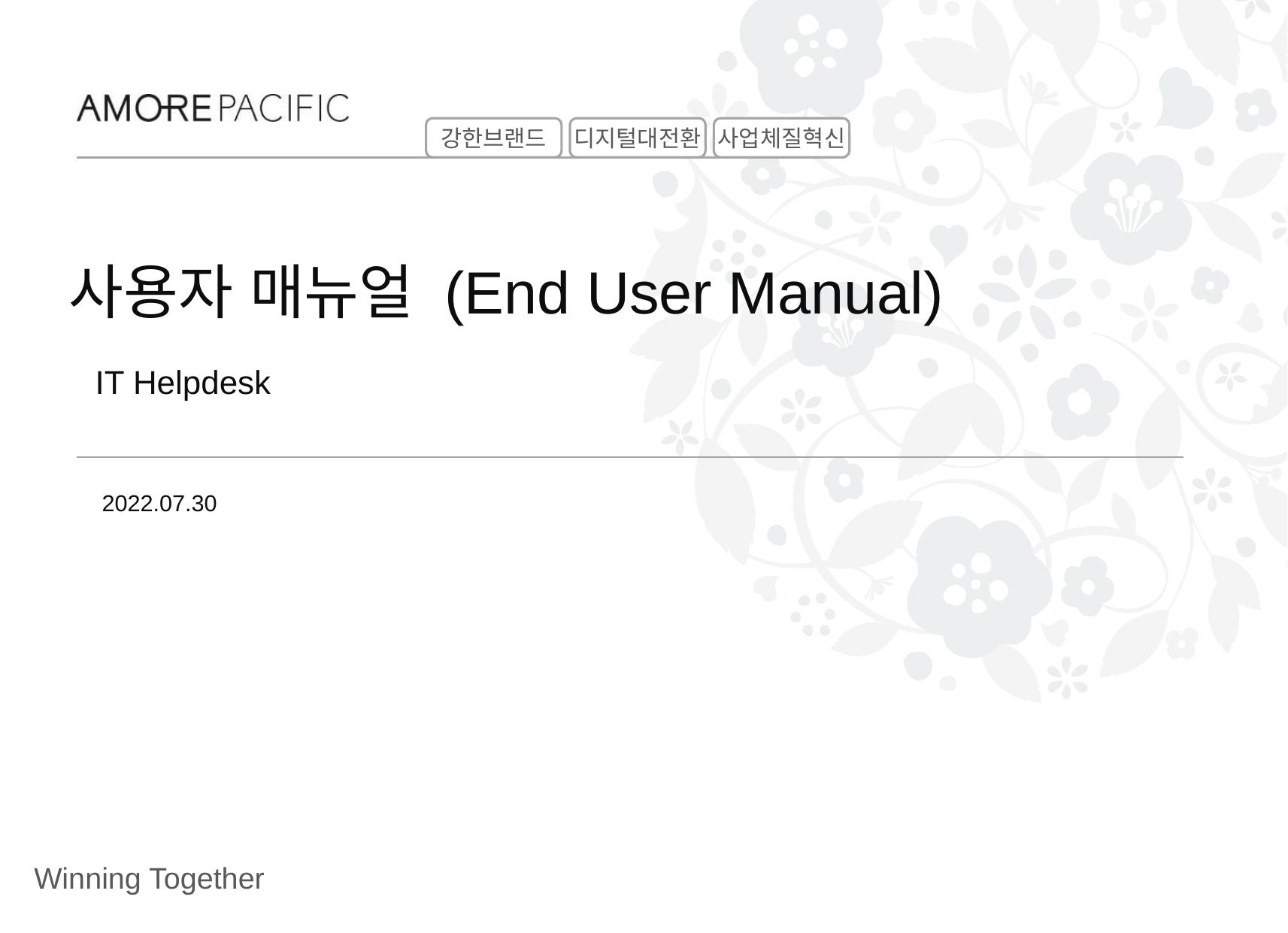

사용자 매뉴얼 (End User Manual)
IT Helpdesk
2022.07.30